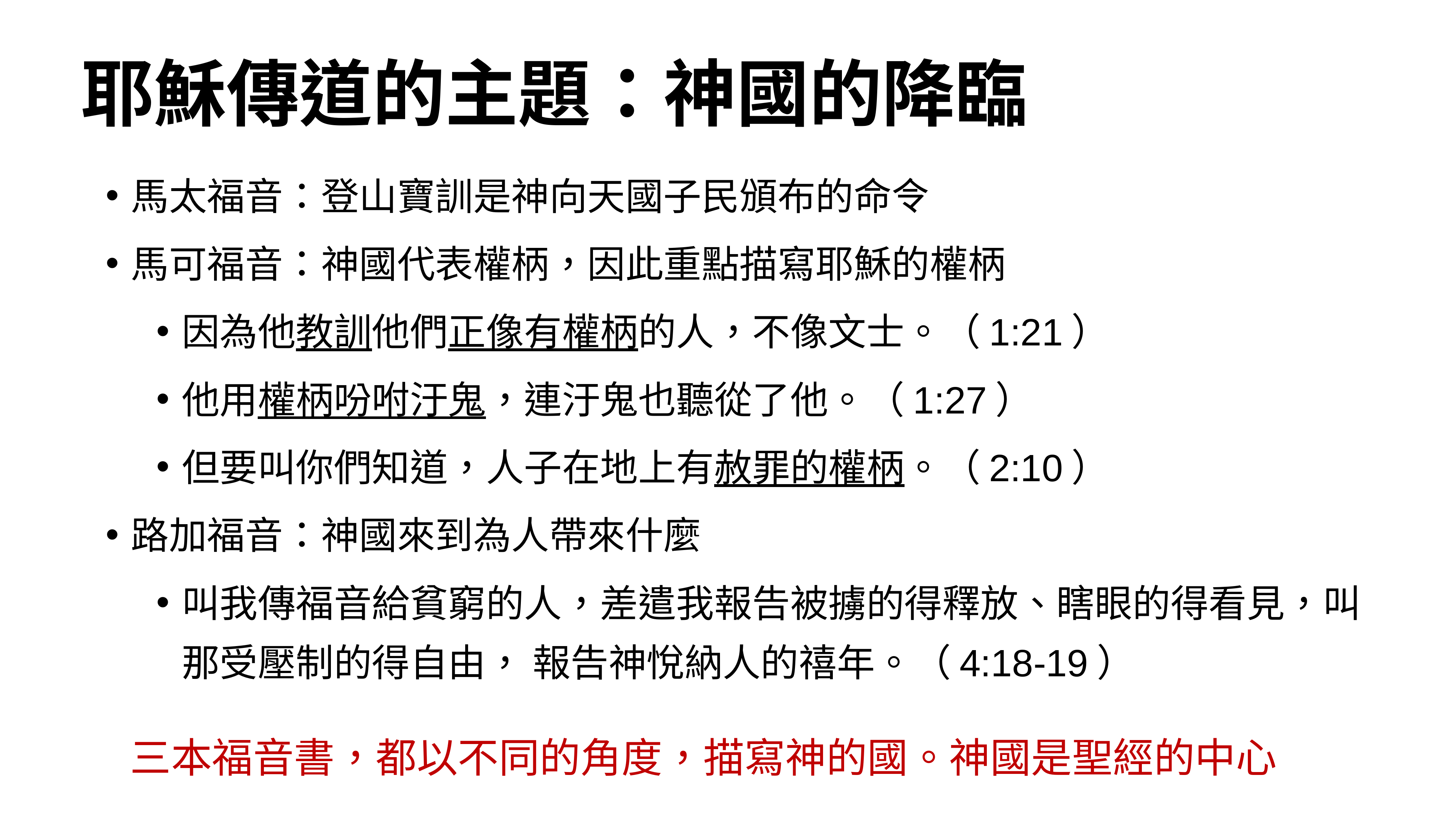

# 耶穌傳道的主題：神國的降臨
馬太福音：登山寶訓是神向天國子民頒布的命令
馬可福音：神國代表權柄，因此重點描寫耶穌的權柄
因為他教訓他們正像有權柄的人，不像文士。（1:21）
他用權柄吩咐汙鬼，連汙鬼也聽從了他。（1:27）
但要叫你們知道，人子在地上有赦罪的權柄。（2:10）
路加福音：神國來到為人帶來什麼
叫我傳福音給貧窮的人，差遣我報告被擄的得釋放、瞎眼的得看見，叫那受壓制的得自由， 報告神悅納人的禧年。（4:18-19）
三本福音書，都以不同的角度，描寫神的國。神國是聖經的中心